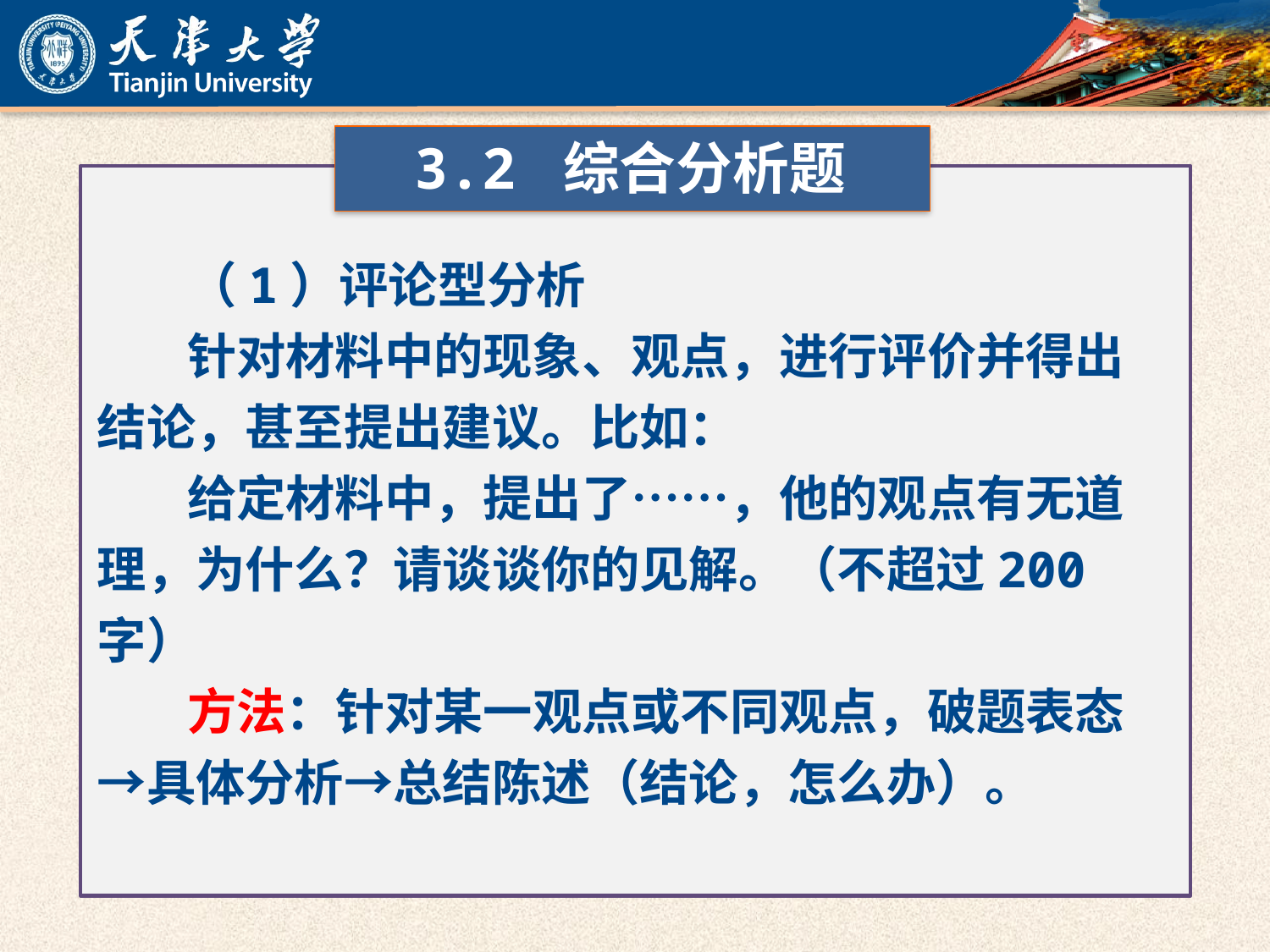

3.2 综合分析题

（1）评论型分析
针对材料中的现象、观点，进行评价并得出结论，甚至提出建议。比如：
给定材料中，提出了……，他的观点有无道理，为什么？请谈谈你的见解。（不超过200字）
方法：针对某一观点或不同观点，破题表态→具体分析→总结陈述（结论，怎么办）。